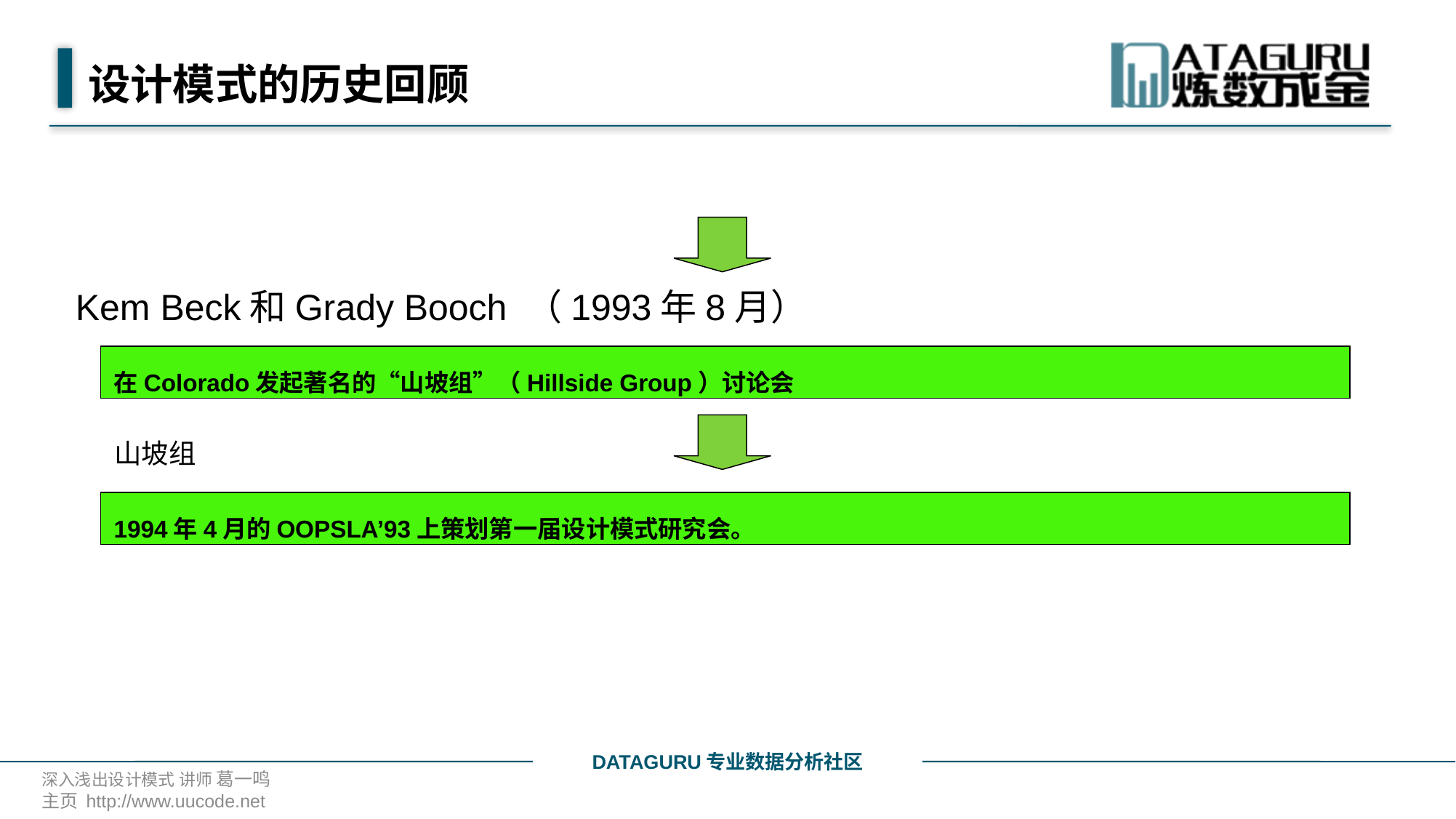

# 设计模式的历史回顾

Kem Beck和Grady Booch （1993年8月）
在Colorado发起著名的“山坡组”（Hillside Group）讨论会

山坡组
1994年4月的OOPSLA’93上策划第一届设计模式研究会。